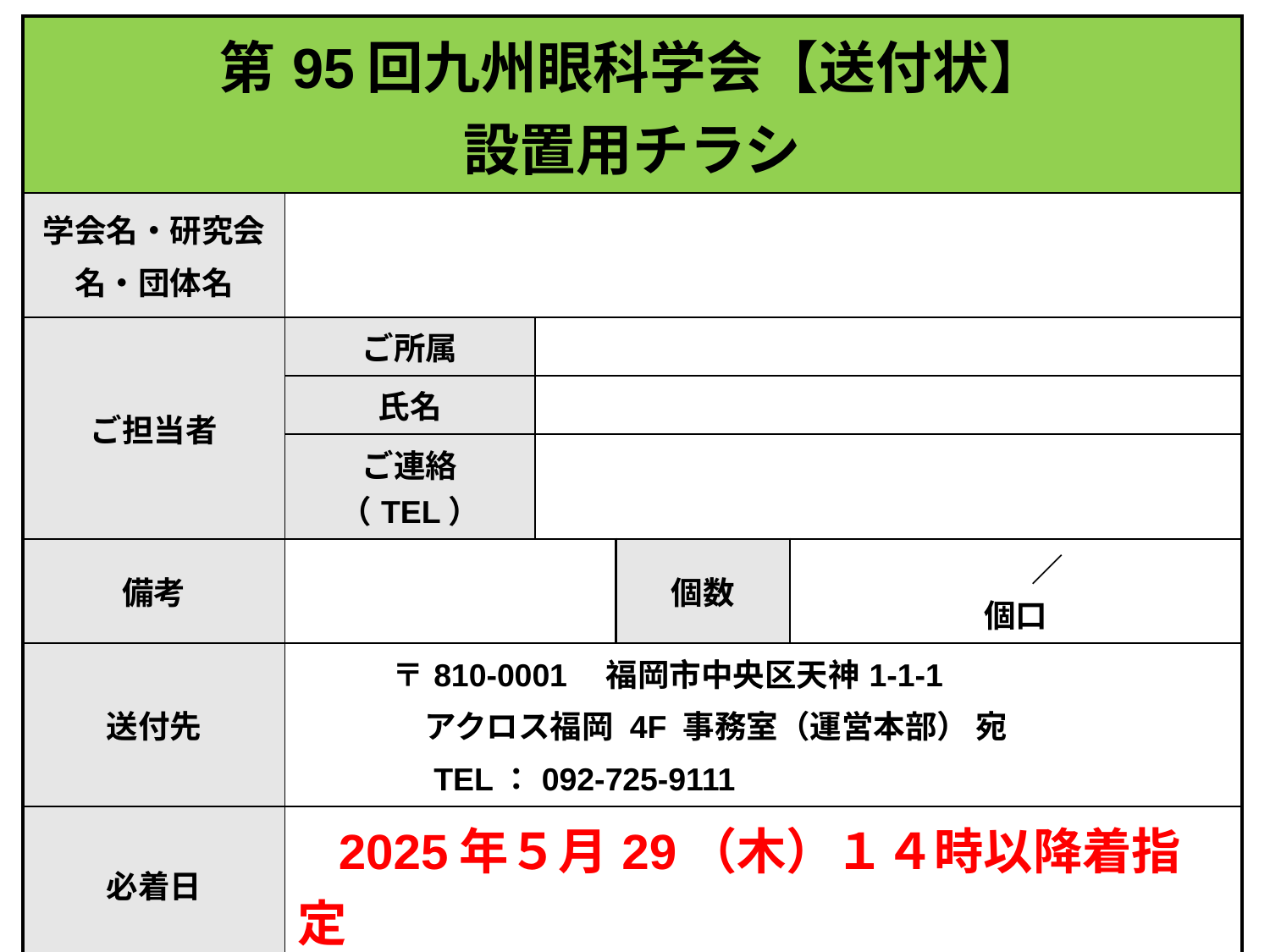

| 第95回九州眼科学会【送付状】 設置用チラシ |  |  |  |  |
| --- | --- | --- | --- | --- |
| 学会名・研究会 名・団体名 |  |  |  |  |
| ご担当者 | ご所属 |  |  |  |
|  | 氏名 |  |  |  |
|  | ご連絡（TEL） |  |  |  |
| 備考 |  |  | 個数 | ／　　　　　個口 |
| 送付先 | 〒810-0001　福岡市中央区天神1-1-1 　　　　アクロス福岡 4F 事務室（運営本部） 宛 　　　　TEL：092-725-9111 |  |  |  |
| 必着日 | 2025年５月29（木）１４時以降着指定 |  |  |  |
| ※必要事項を全てご記入の上、必ず荷物側面の見えやすい場所に全ての荷物に貼付してください。 ※本送付状はカラーで印刷をお願いします |  |  |  |  |